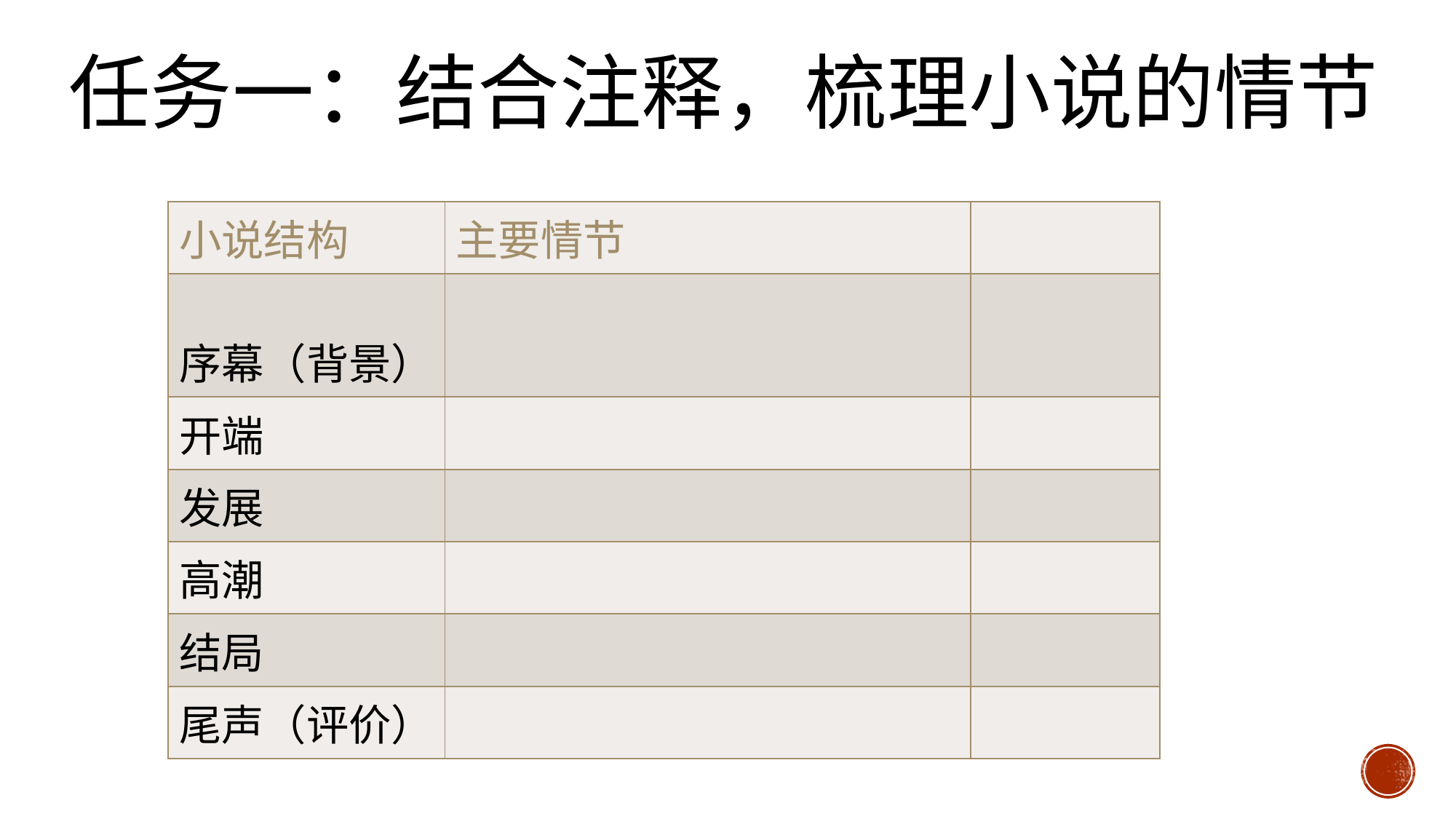

# 任务一：结合注释，梳理小说的情节
| 小说结构 | 主要情节 |  |
| --- | --- | --- |
| 序幕（背景） |  |  |
| 开端 |  |  |
| 发展 |  |  |
| 高潮 |  |  |
| 结局 |  |  |
| 尾声（评价） |  |  |